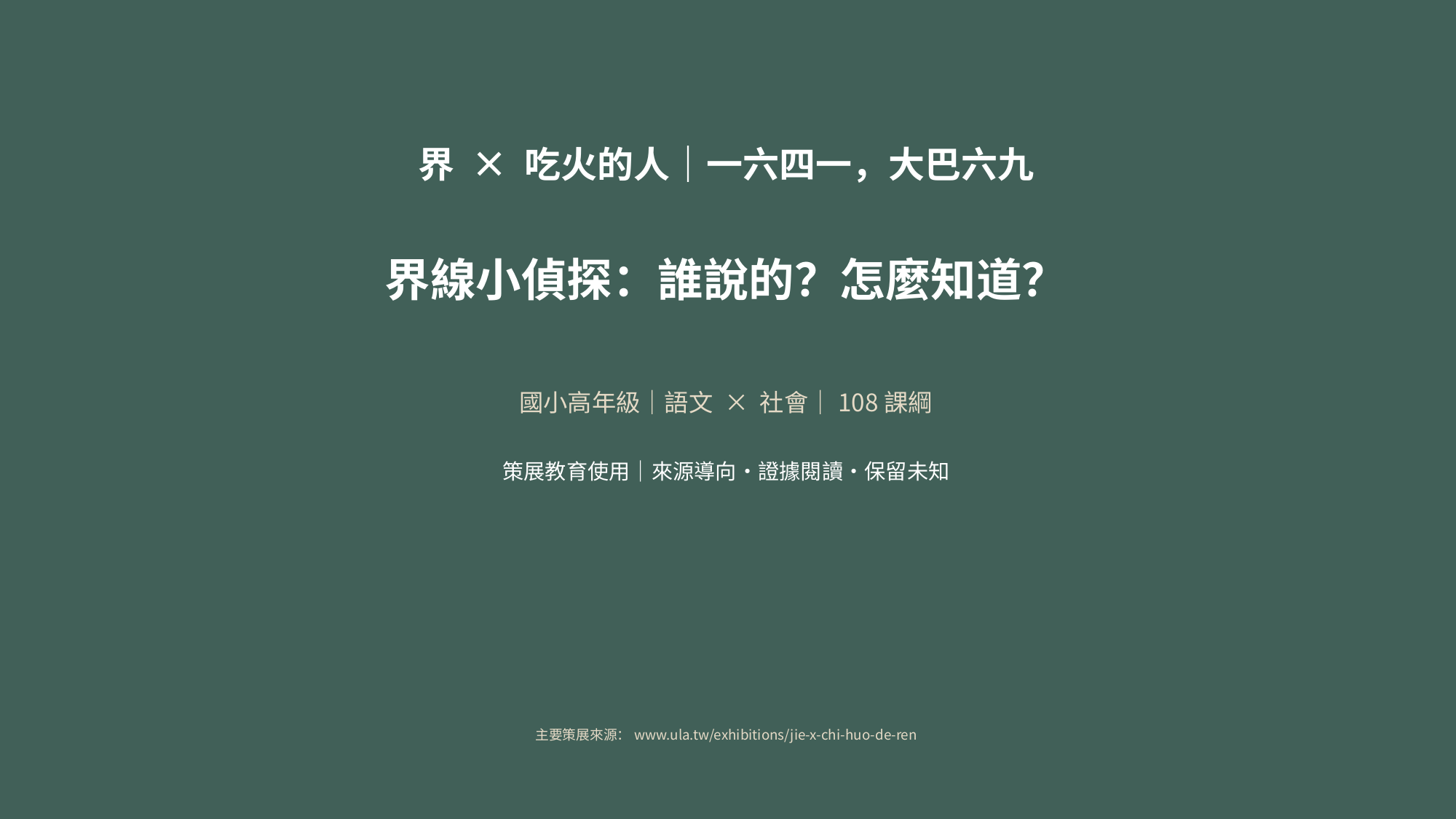

界 × 吃火的人｜一六四一，大巴六九
界線小偵探：誰說的？怎麼知道？
國小高年級｜語文 × 社會｜108課綱
策展教育使用｜來源導向・證據閱讀・保留未知
主要策展來源：www.ula.tw/exhibitions/jie-x-chi-huo-de-ren